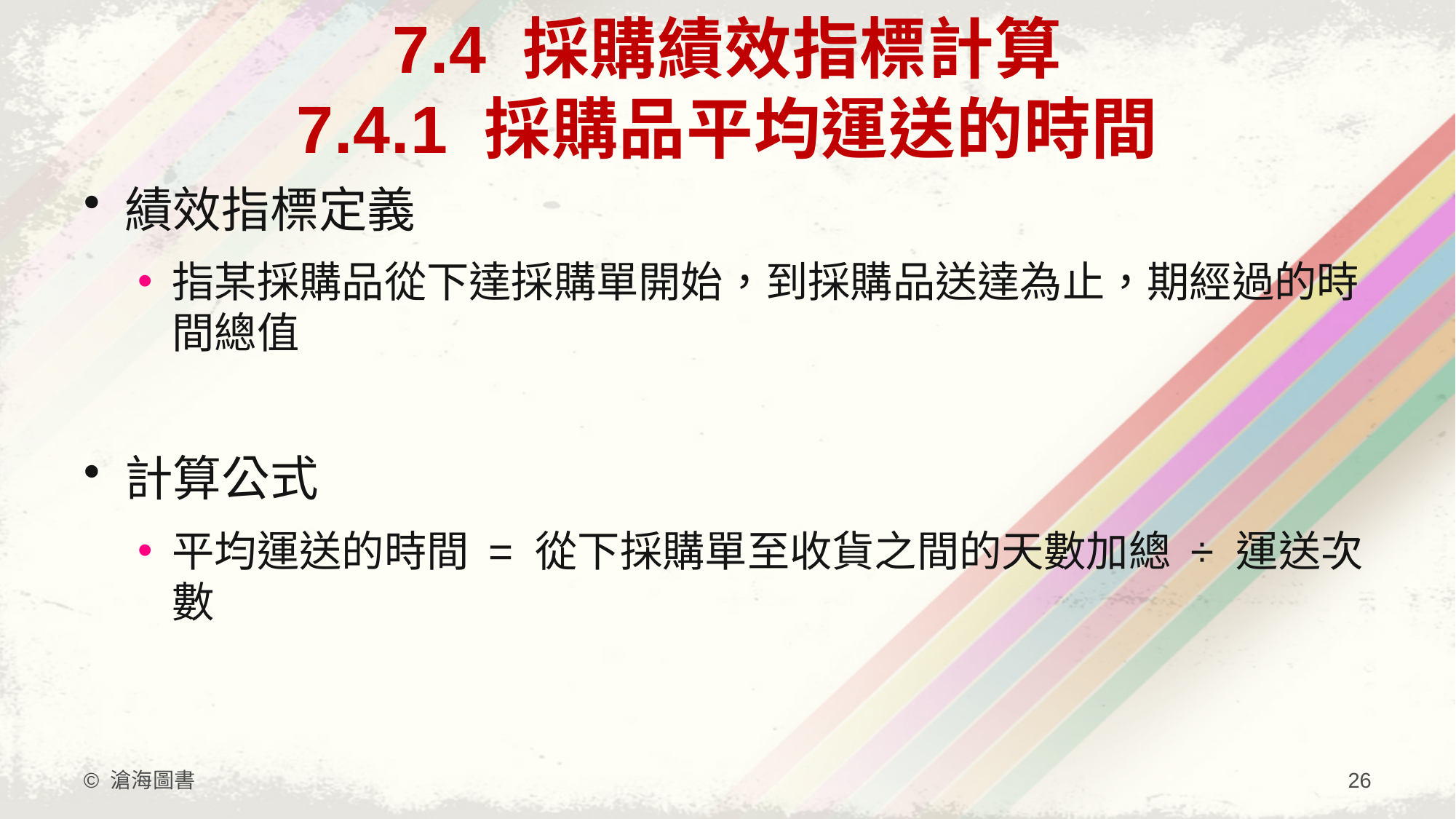

# 7.4 採購績效指標計算 7.4.1 採購品平均運送的時間
績效指標定義
指某採購品從下達採購單開始，到採購品送達為止，期經過的時間總值

計算公式
平均運送的時間 = 從下採購單至收貨之間的天數加總 ÷ 運送次數
© 滄海圖書
26